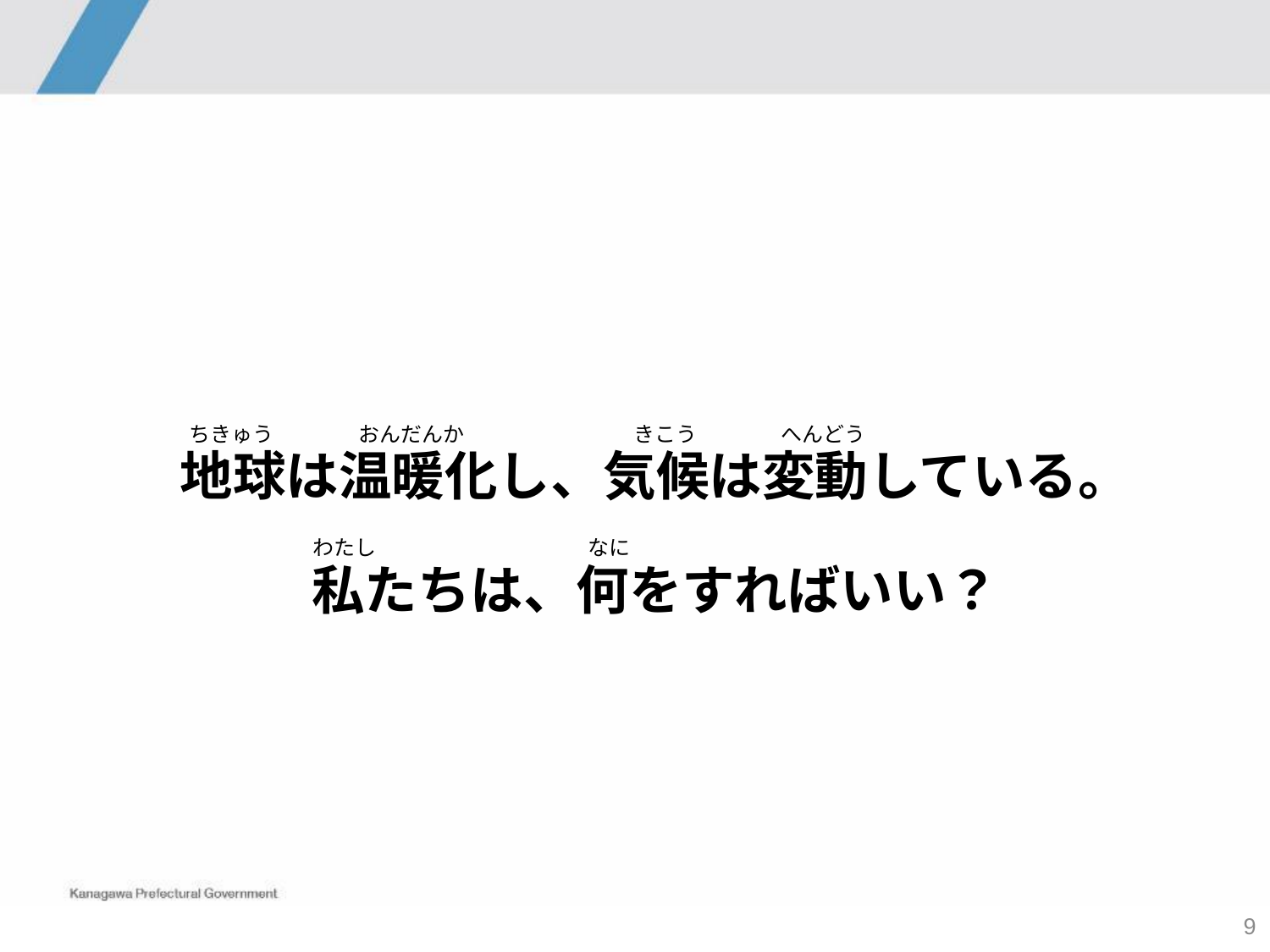

# 地球は温暖化し、気候は変動している。 私たちは、何をすればいい？
 ちきゅう　　　　おんだんか　　　　　　　　きこう　　　　へんどう
 わたし　　　　　　　　　　なに
9